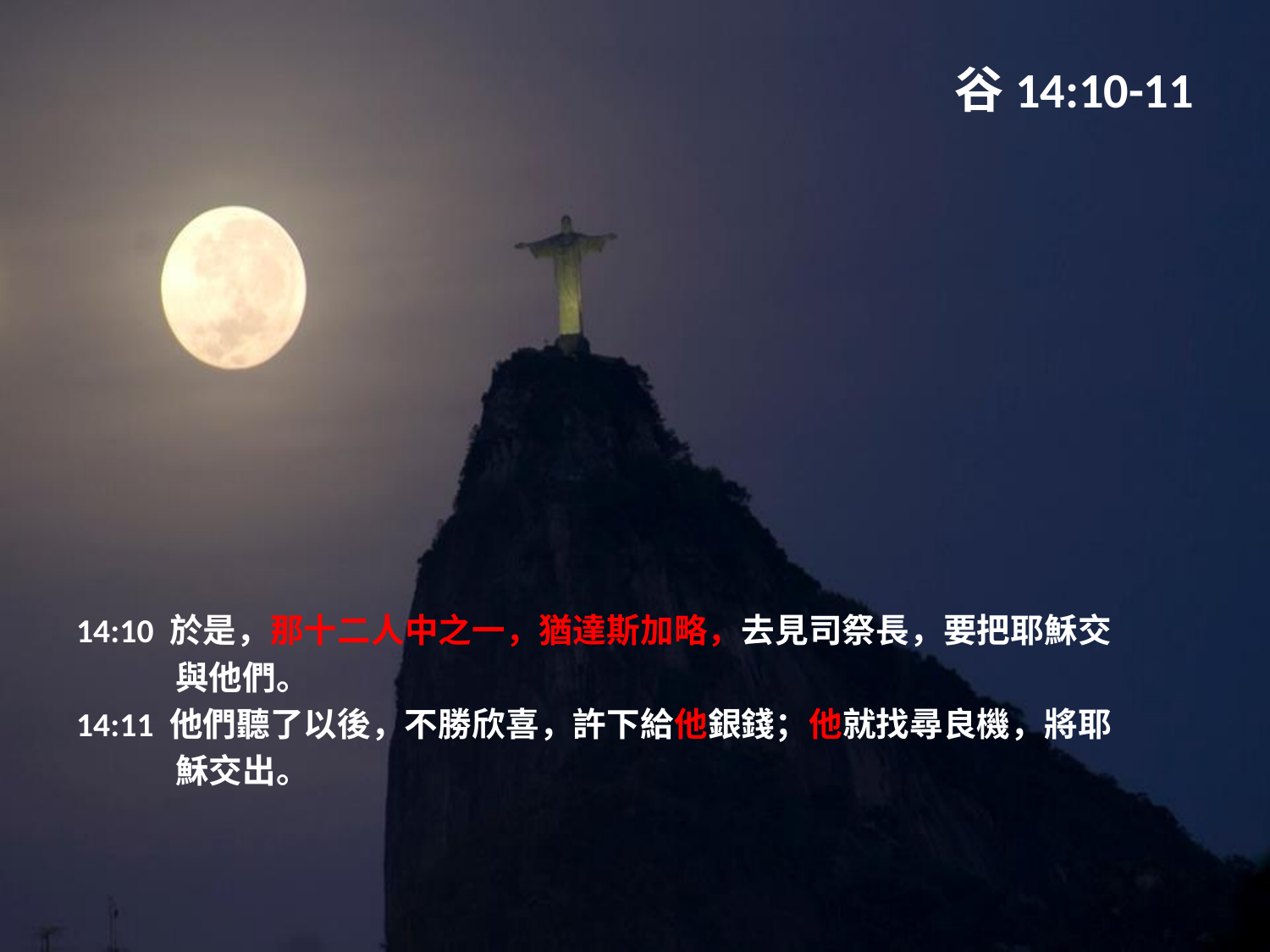

# 谷14:10-11
14:10 於是，那十二人中之一，猶達斯加略，去見司祭長，要把耶穌交
            與他們。
14:11 他們聽了以後，不勝欣喜，許下給他銀錢；他就找尋良機，將耶
            穌交出。